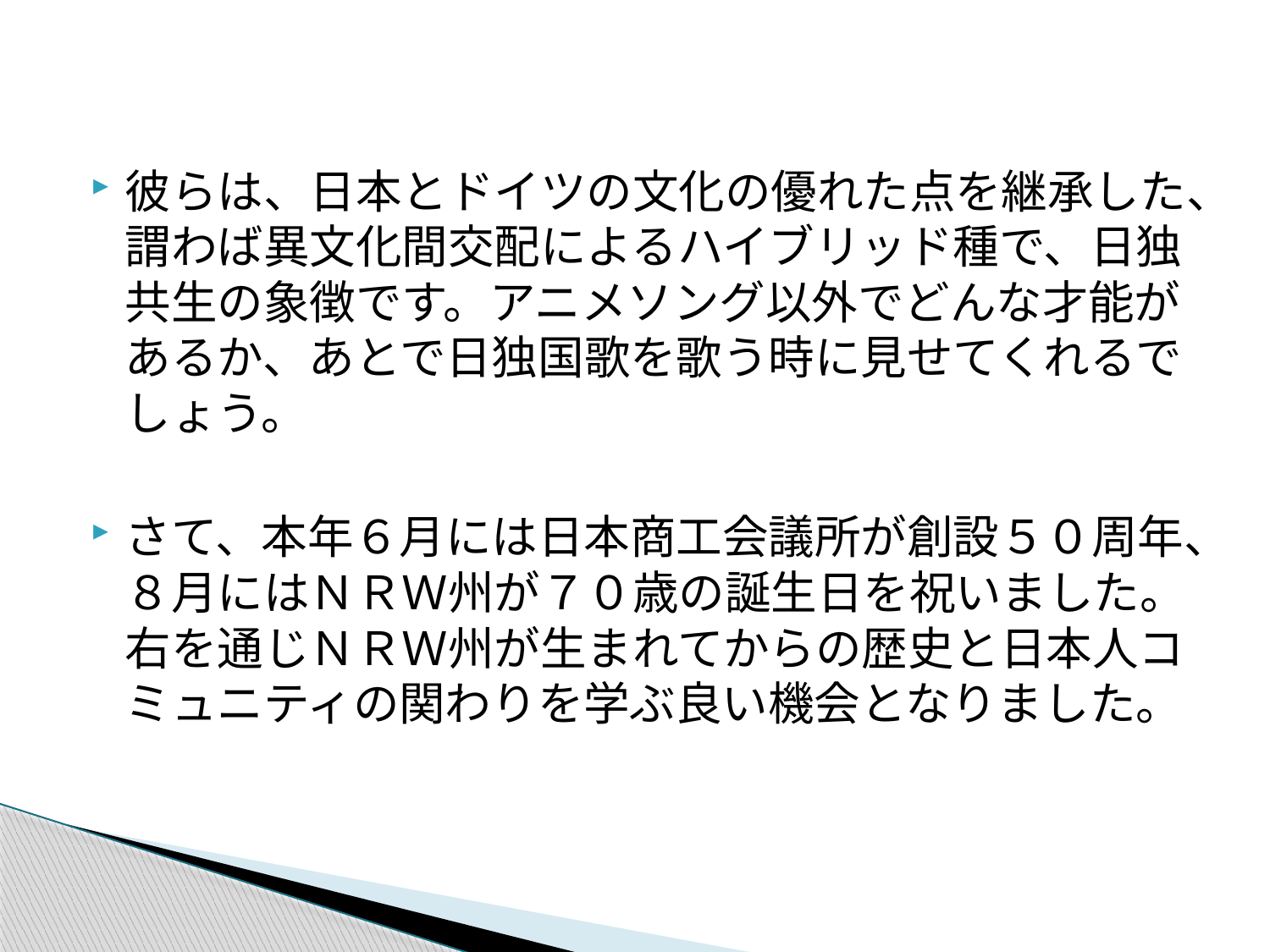

彼らは、日本とドイツの文化の優れた点を継承した、謂わば異文化間交配によるハイブリッド種で、日独共生の象徴です。アニメソング以外でどんな才能があるか、あとで日独国歌を歌う時に見せてくれるでしょう。

さて、本年６月には日本商工会議所が創設５０周年、８月にはＮＲＷ州が７０歳の誕生日を祝いました。右を通じＮＲＷ州が生まれてからの歴史と日本人コミュニティの関わりを学ぶ良い機会となりました。